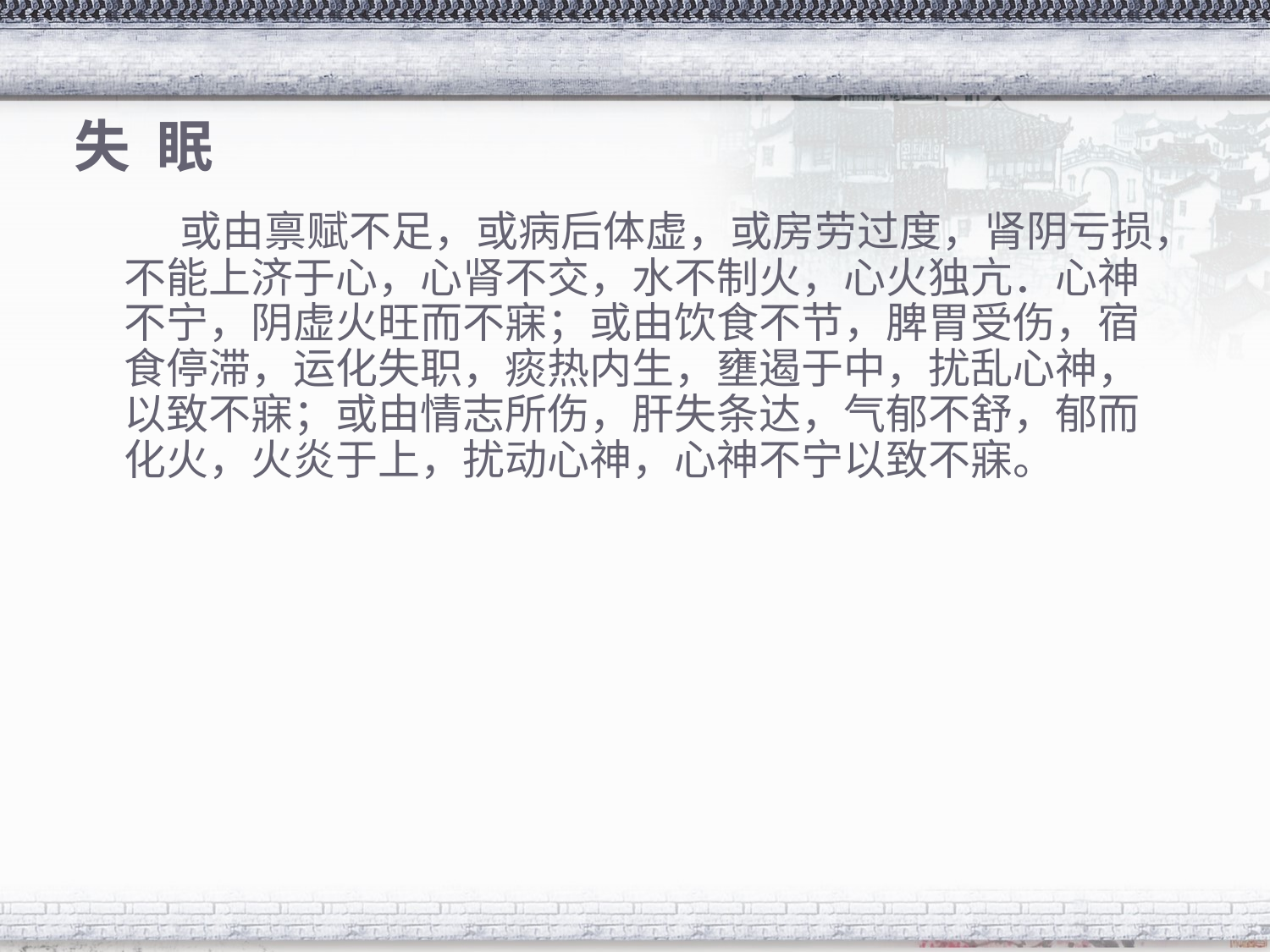

# 失  眠
          或由禀赋不足，或病后体虚，或房劳过度，肾阴亏损，不能上济于心，心肾不交，水不制火，心火独亢．心神不宁，阴虚火旺而不寐；或由饮食不节，脾胃受伤，宿食停滞，运化失职，痰热内生，壅遏于中，扰乱心神，以致不寐；或由情志所伤，肝失条达，气郁不舒，郁而化火，火炎于上，扰动心神，心神不宁以致不寐。